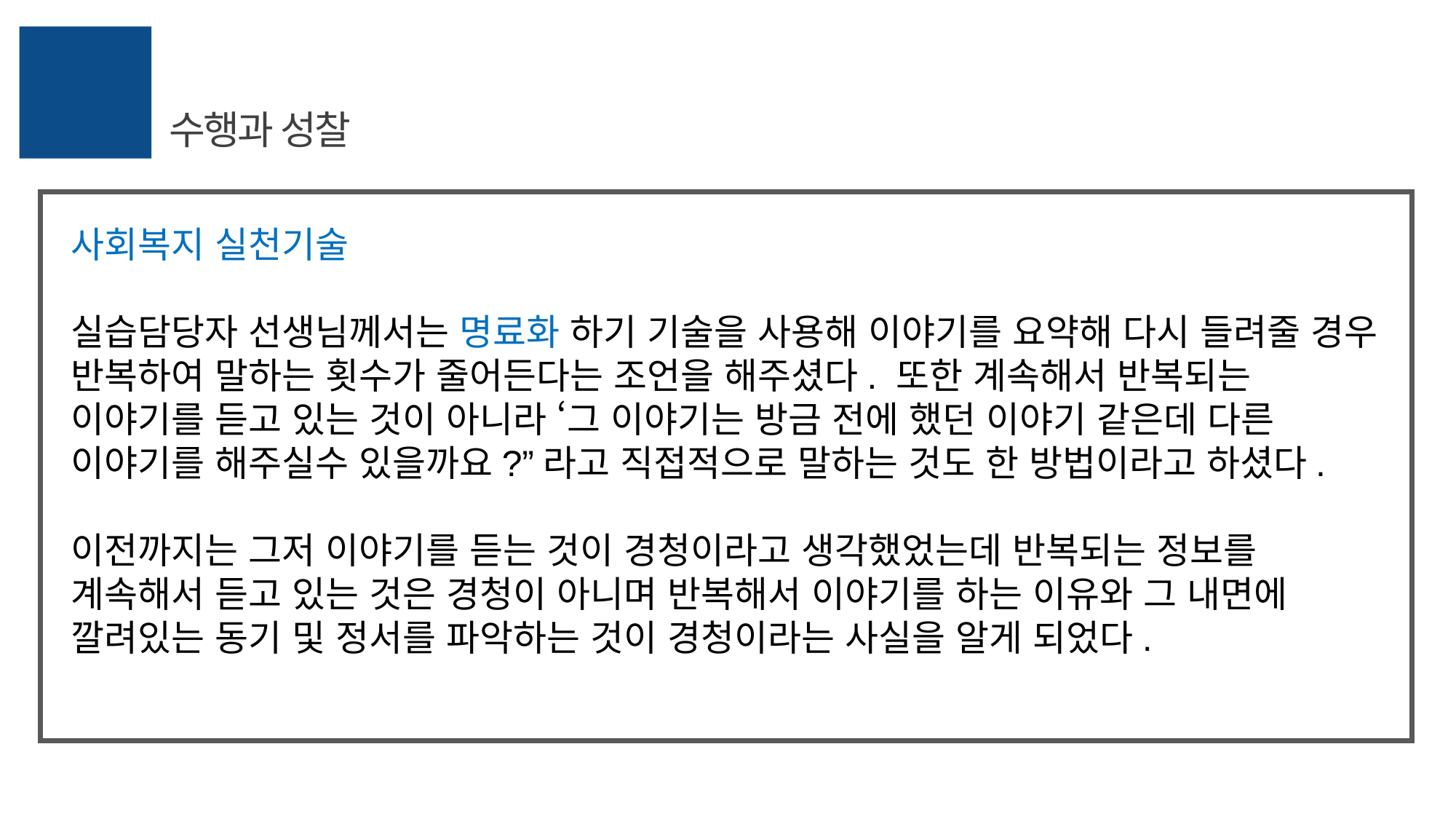

수행과 성찰

사회복지 실천기술

실습담당자 선생님께서는 명료화 하기 기술을 사용해 이야기를 요약해 다시 들려줄 경우 반복하여 말하는 횟수가 줄어든다는 조언을 해주셨다. 또한 계속해서 반복되는 이야기를 듣고 있는 것이 아니라 ‘그 이야기는 방금 전에 했던 이야기 같은데 다른 이야기를 해주실수 있을까요?”라고 직접적으로 말하는 것도 한 방법이라고 하셨다.

이전까지는 그저 이야기를 듣는 것이 경청이라고 생각했었는데 반복되는 정보를 계속해서 듣고 있는 것은 경청이 아니며 반복해서 이야기를 하는 이유와 그 내면에 깔려있는 동기 및 정서를 파악하는 것이 경청이라는 사실을 알게 되었다.